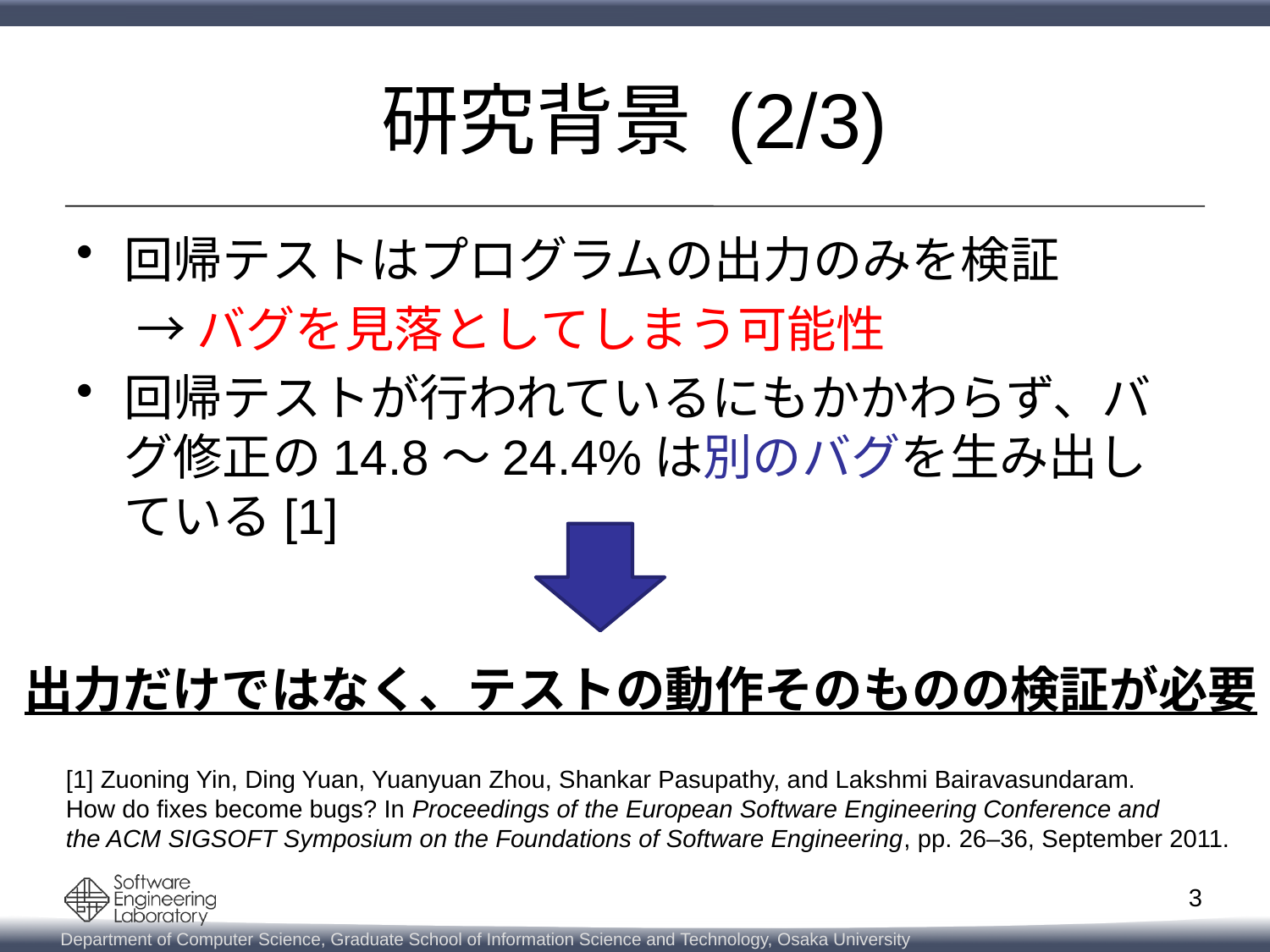

# 研究背景 (2/3)
回帰テストはプログラムの出力のみを検証
　 → バグを見落としてしまう可能性
回帰テストが行われているにもかかわらず、バグ修正の14.8～24.4%は別のバグを生み出している[1]

出力だけではなく、テストの動作そのものの検証が必要
[1] Zuoning Yin, Ding Yuan, Yuanyuan Zhou, Shankar Pasupathy, and Lakshmi Bairavasundaram.
How do fixes become bugs? In Proceedings of the European Software Engineering Conference and
the ACM SIGSOFT Symposium on the Foundations of Software Engineering, pp. 26–36, September 2011.
3